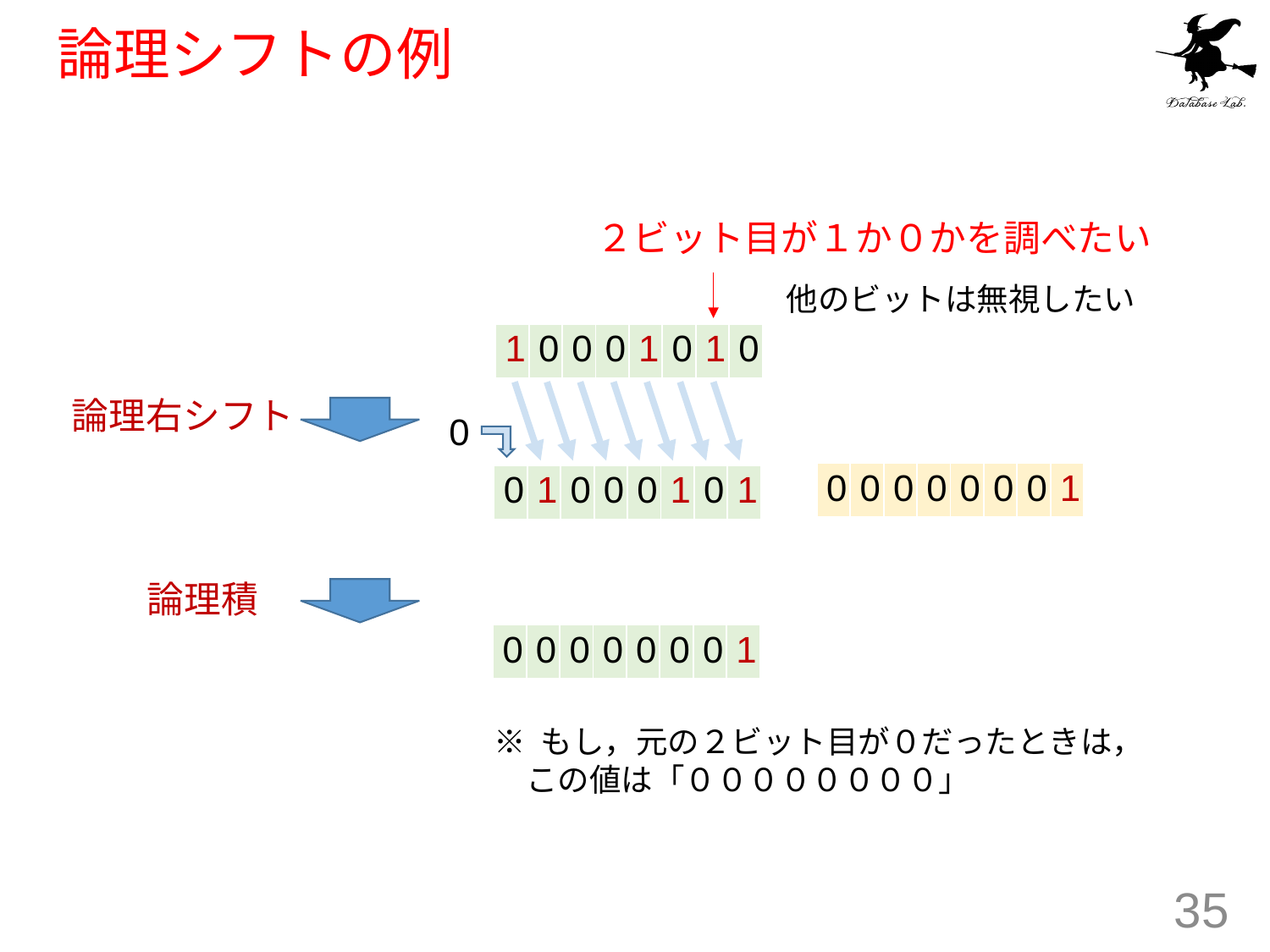

# 論理シフトの例

２ビット目が１か０かを調べたい
他のビットは無視したい
| 1 | 0 | 0 | 0 | 1 | 0 | 1 | 0 |
| --- | --- | --- | --- | --- | --- | --- | --- |
論理右シフト

0

| 0 | 0 | 0 | 0 | 0 | 0 | 0 | 1 |
| --- | --- | --- | --- | --- | --- | --- | --- |
| 0 | 1 | 0 | 0 | 0 | 1 | 0 | 1 |
| --- | --- | --- | --- | --- | --- | --- | --- |
論理積

| 0 | 0 | 0 | 0 | 0 | 0 | 0 | 1 |
| --- | --- | --- | --- | --- | --- | --- | --- |
※ もし，元の２ビット目が０だったときは，
　この値は「００００００００」
35